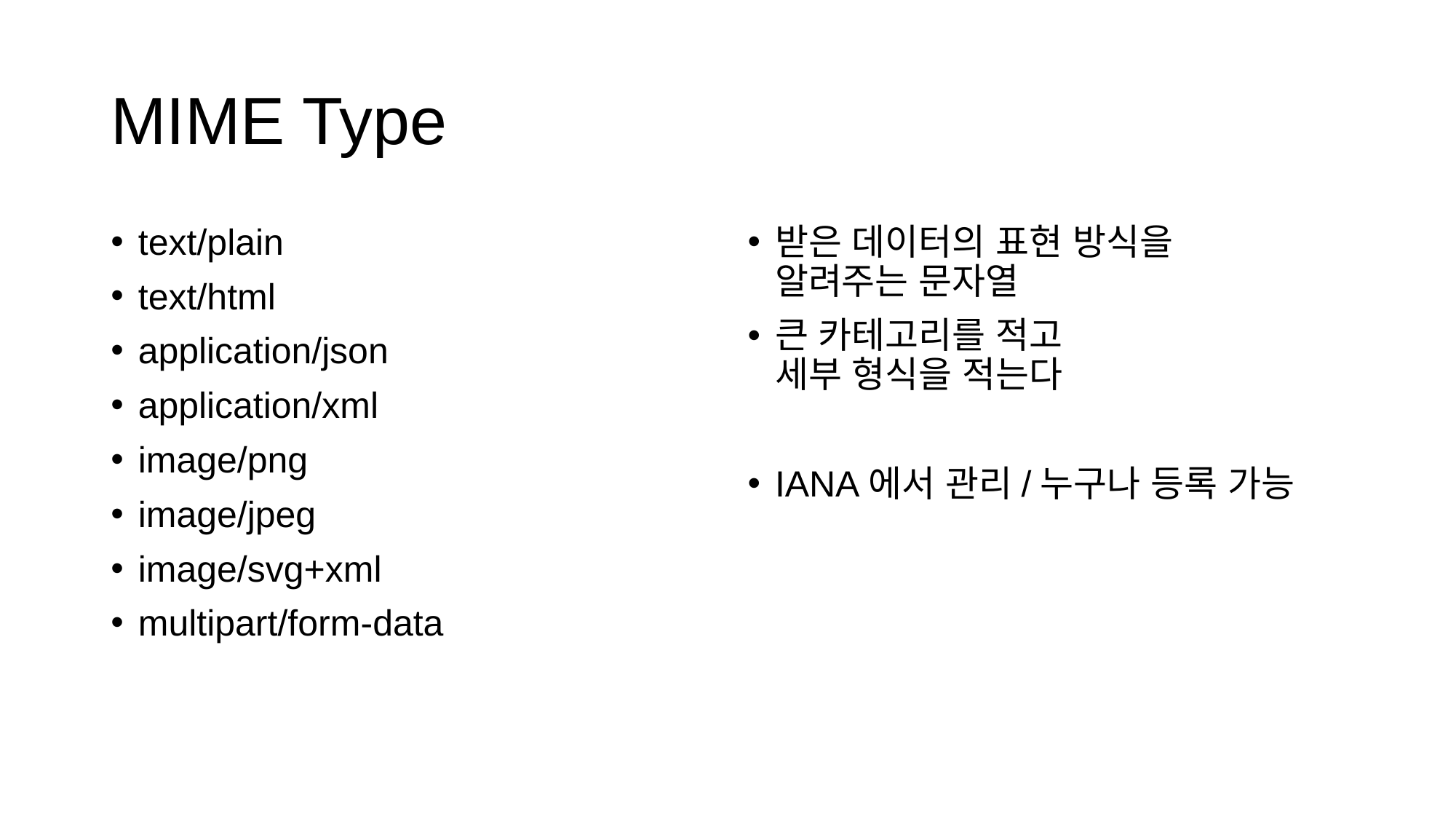

# MIME Type
text/plain
text/html
application/json
application/xml
image/png
image/jpeg
image/svg+xml
multipart/form-data
받은 데이터의 표현 방식을
알려주는 문자열
큰 카테고리를 적고
세부 형식을 적는다

IANA에서 관리/누구나 등록 가능